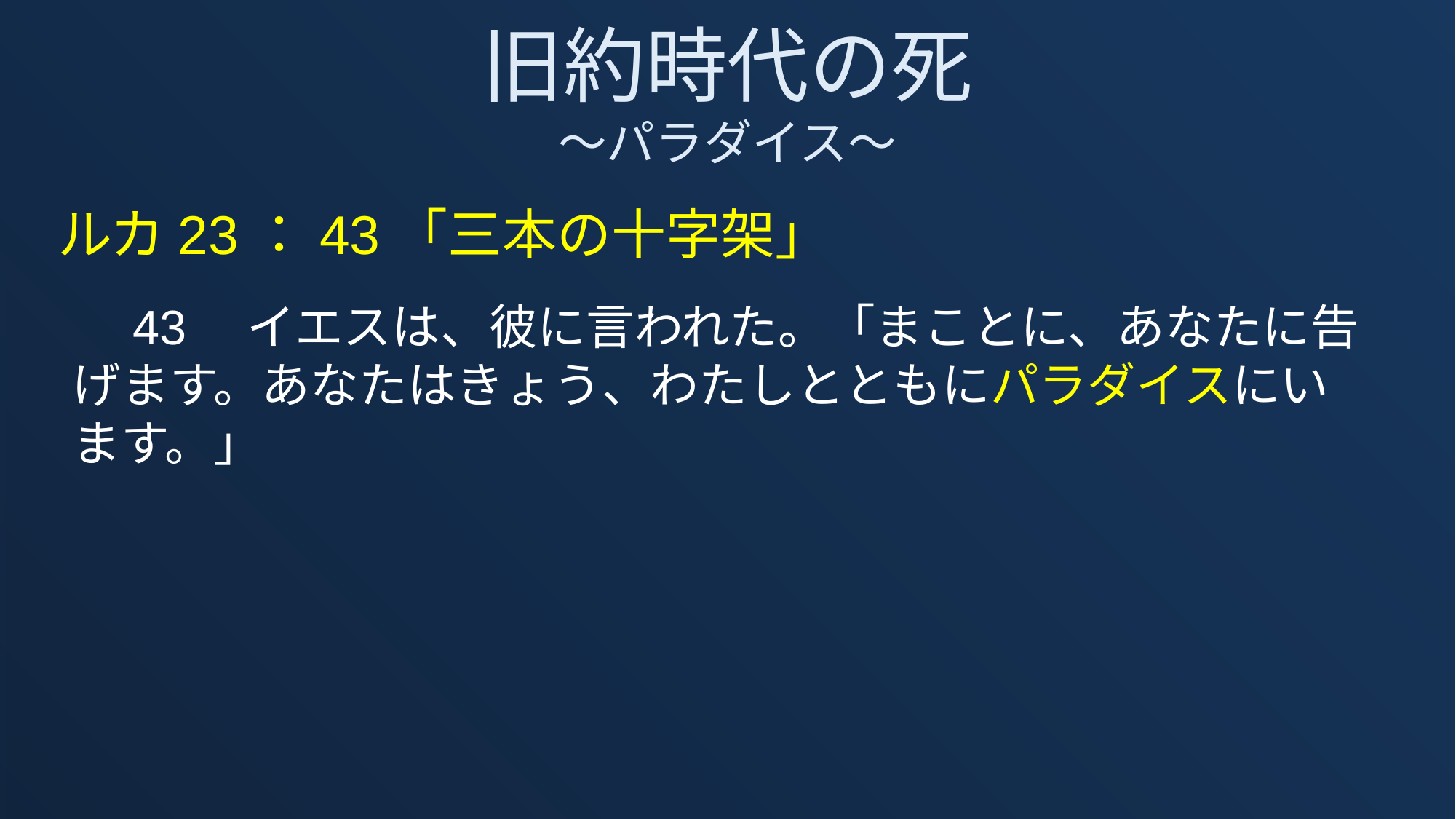

旧約時代の死
～パラダイス～
ルカ23：43「三本の十字架」
　43　イエスは、彼に言われた。「まことに、あなたに告げます。あなたはきょう、わたしとともにパラダイスにいます。」